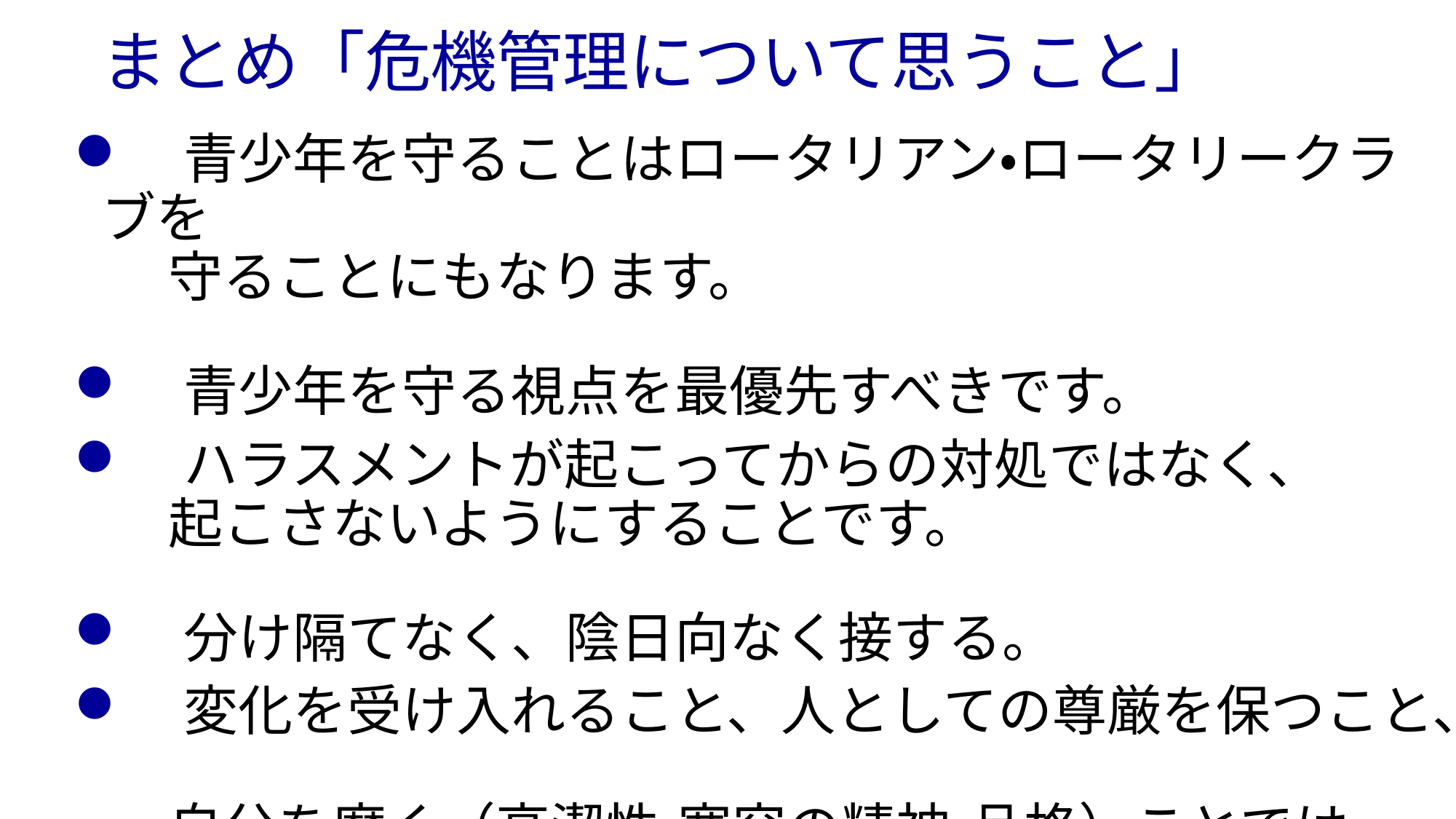

# まとめ「危機管理について思うこと」
　青少年を守ることはロータリアン・ロータリークラブを
　 守ることにもなります。
　青少年を守る視点を最優先すべきです。
　ハラスメントが起こってからの対処ではなく、
　 起こさないようにすることです。
　分け隔てなく、陰日向なく接する。
　変化を受け入れること、人としての尊厳を保つこと、
　 自分を磨く（高潔性・寛容の精神・品格）ことでは
　 ないでしょうか。